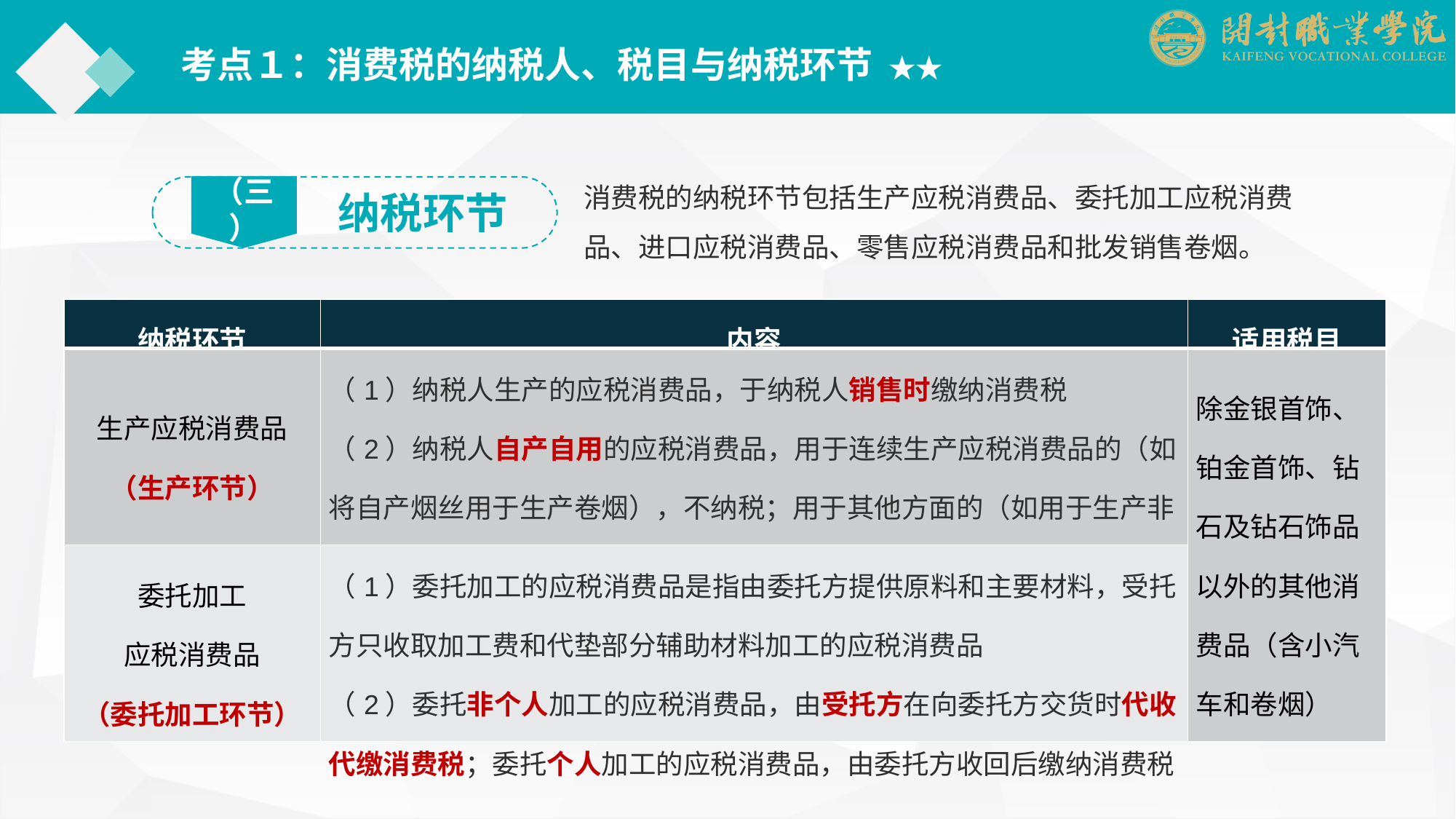

考点１：消费税的纳税人、税目与纳税环节  ★★
消费税的纳税环节包括生产应税消费品、委托加工应税消费品、进口应税消费品、零售应税消费品和批发销售卷烟。
（三）

纳税环节
| 纳税环节 | 内容 | 适用税目 |
| --- | --- | --- |
| 生产应税消费品 （生产环节） | （1）纳税人生产的应税消费品，于纳税人销售时缴纳消费税 （2）纳税人自产自用的应税消费品，用于连续生产应税消费品的（如将自产烟丝用于生产卷烟），不纳税；用于其他方面的（如用于生产非应税消费品、职工福利、广告、样品等），于移送使用时纳税 | 除金银首饰、铂金首饰、钻石及钻石饰品以外的其他消费品（含小汽车和卷烟） |
| 委托加工 应税消费品 （委托加工环节） | （1）委托加工的应税消费品是指由委托方提供原料和主要材料，受托方只收取加工费和代垫部分辅助材料加工的应税消费品 （2）委托非个人加工的应税消费品，由受托方在向委托方交货时代收代缴消费税；委托个人加工的应税消费品，由委托方收回后缴纳消费税 |  |